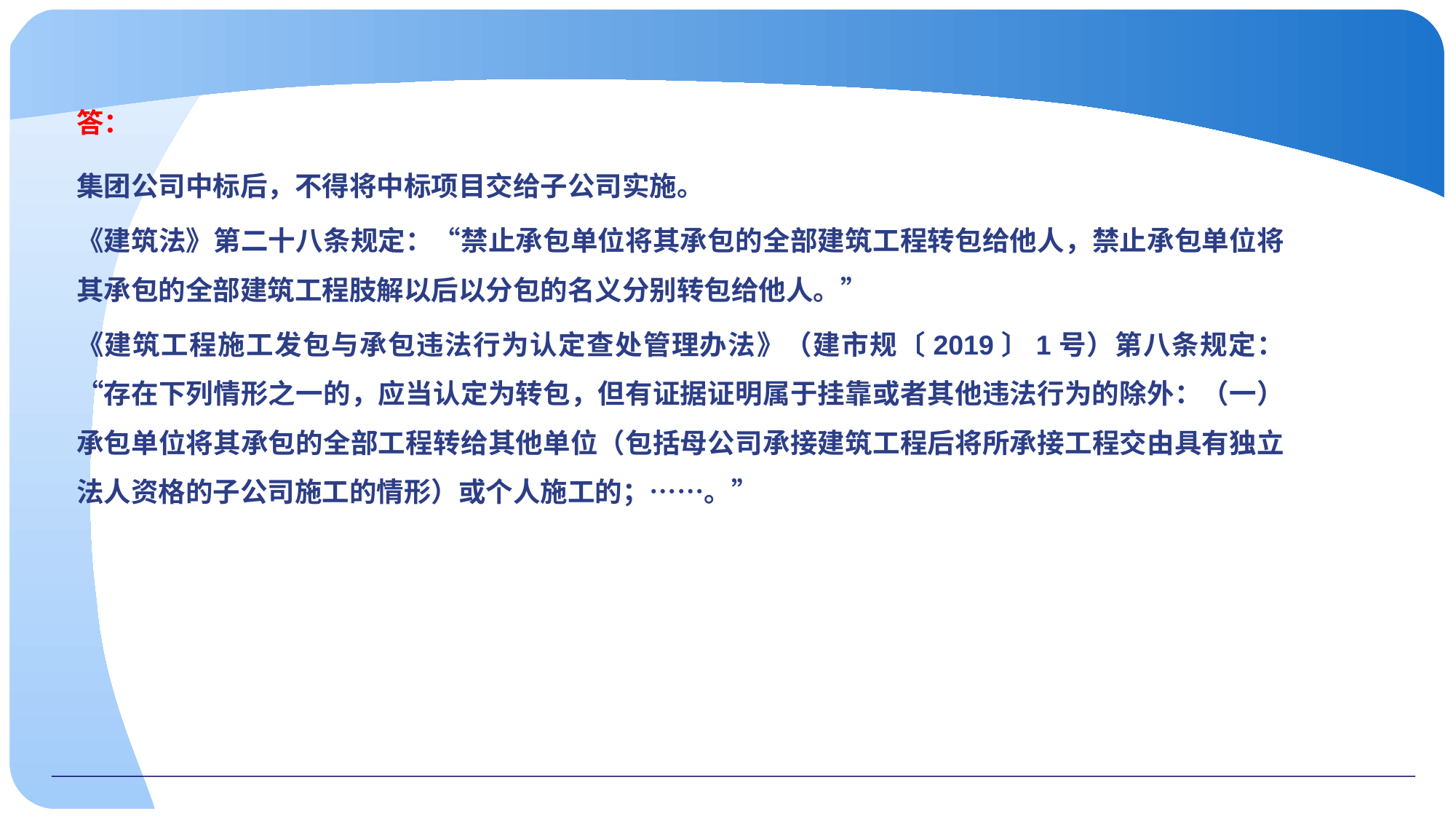

答：
集团公司中标后，不得将中标项目交给子公司实施。
《建筑法》第二十八条规定：“禁止承包单位将其承包的全部建筑工程转包给他人，禁止承包单位将其承包的全部建筑工程肢解以后以分包的名义分别转包给他人。”
《建筑工程施工发包与承包违法行为认定查处管理办法》（建市规〔2019〕1号）第八条规定：“存在下列情形之一的，应当认定为转包，但有证据证明属于挂靠或者其他违法行为的除外：（一）承包单位将其承包的全部工程转给其他单位（包括母公司承接建筑工程后将所承接工程交由具有独立法人资格的子公司施工的情形）或个人施工的；……。”